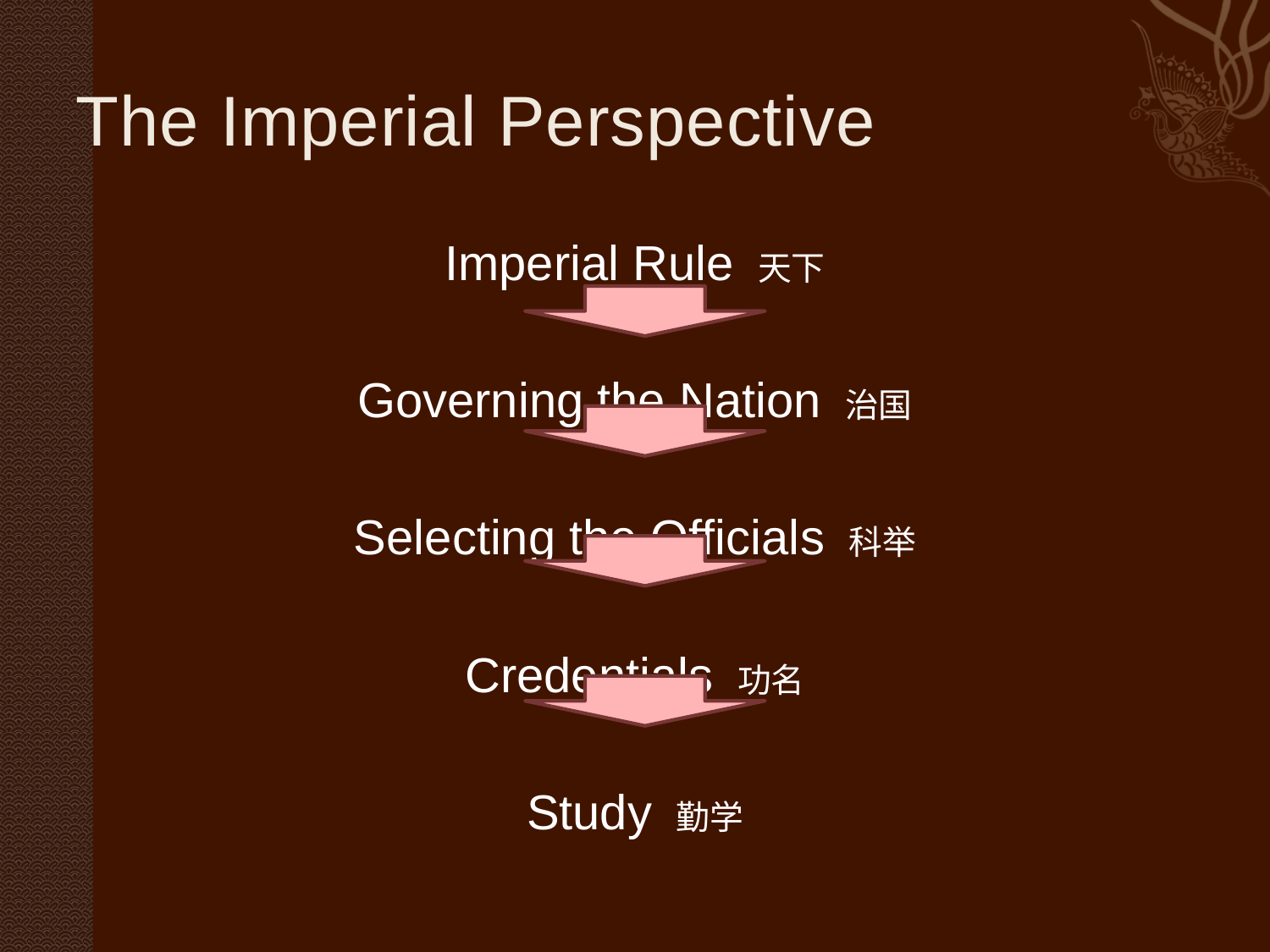

# The Imperial Perspective

Imperial Rule 天下

Governing the Nation 治国

Selecting the Officials 科举

Credentials 功名

Study 勤学